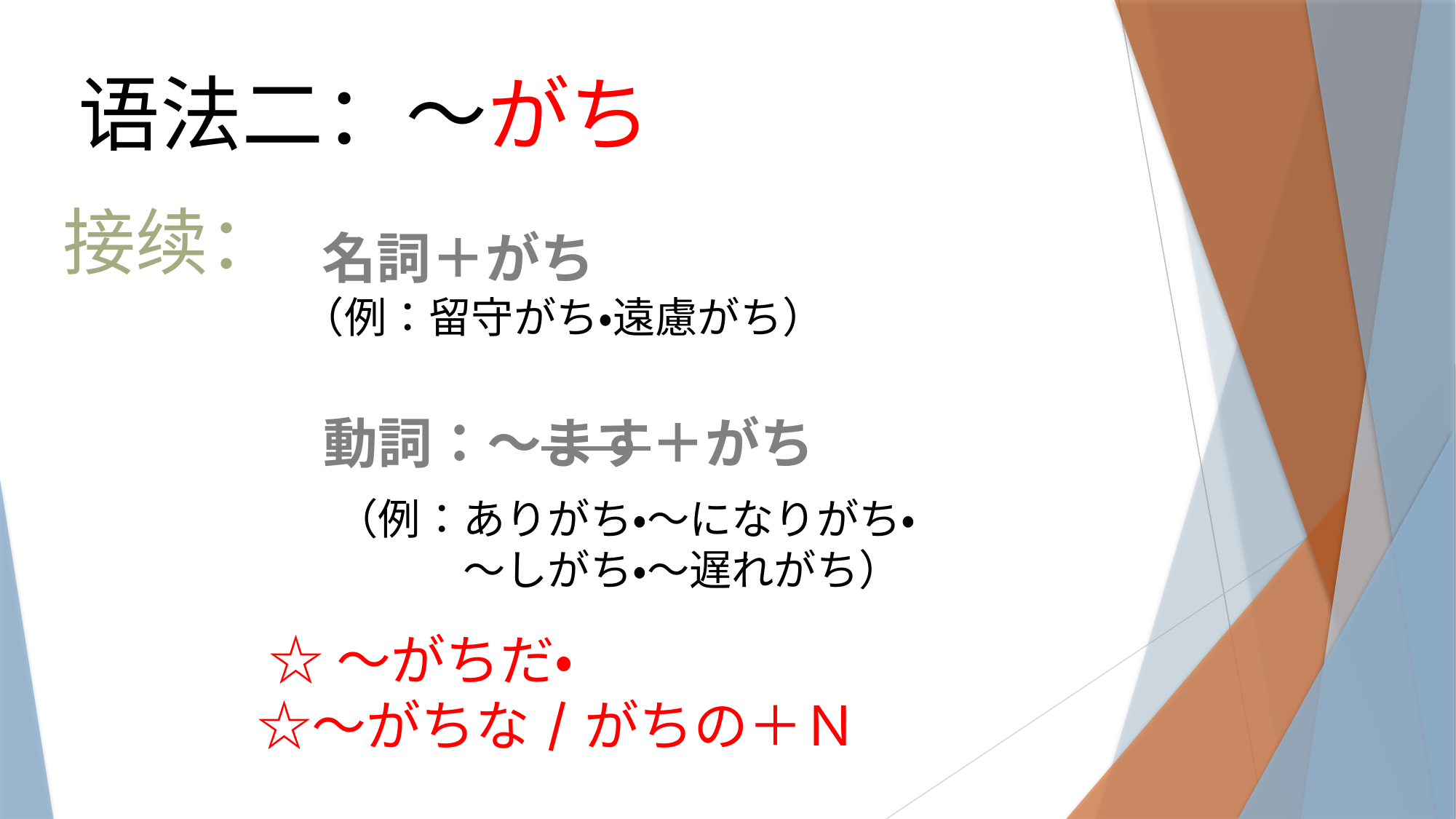

语法二：～がち
接续：
名詞＋がち
（例：留守がち・遠慮がち）
動詞：～ます＋がち
（例：ありがち・～になりがち・
　　　～しがち・～遅れがち）
☆～がちだ・
　　　　　☆～がちな/がちの＋Ｎ